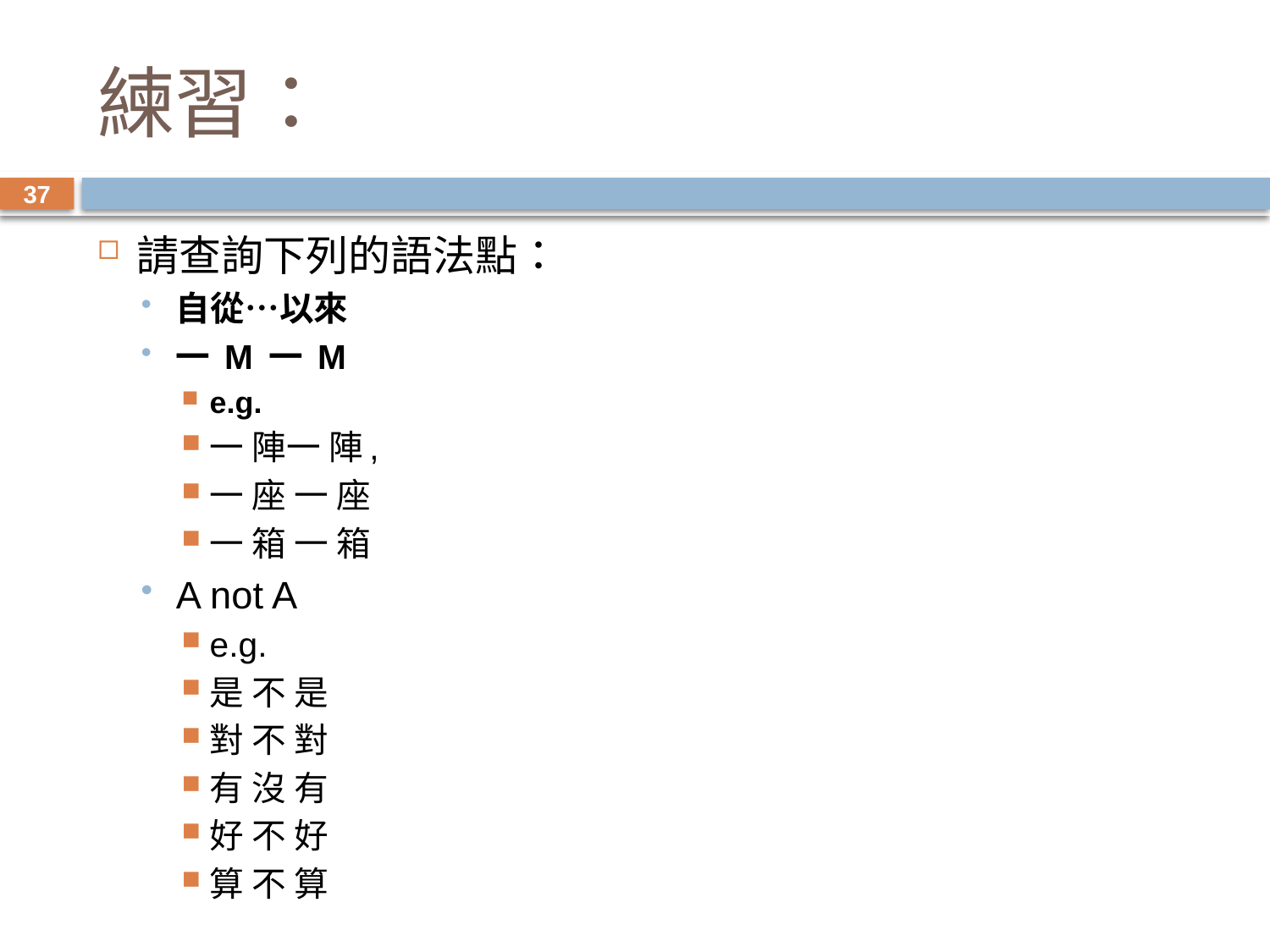

# 練習：
37
請查詢下列的語法點：
自從…以來
一 M 一 M
e.g.
一 陣一 陣,
一 座 一 座
一 箱 一 箱
A not A
e.g.
是 不 是
對 不 對
有 沒 有
好 不 好
算 不 算